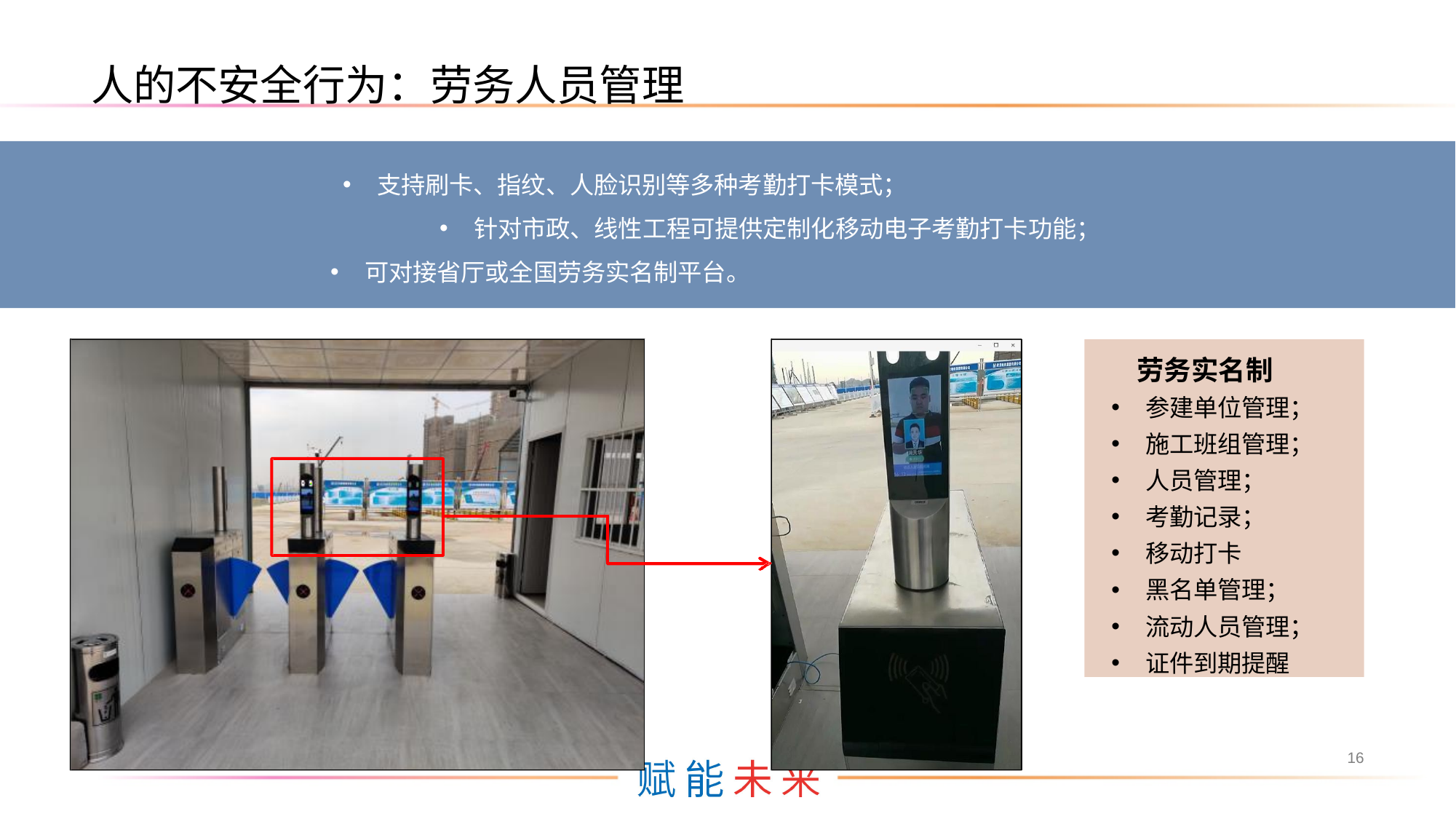

人的不安全行为：劳务人员管理

支持刷卡、指纹、人脸识别等多种考勤打卡模式；
针对市政、线性工程可提供定制化移动电子考勤打卡功能；
可对接省厅或全国劳务实名制平台。

劳务实名制
参建单位管理；
施工班组管理；
人员管理；
考勤记录；
移动打卡
黑名单管理；
流动人员管理；
证件到期提醒

16